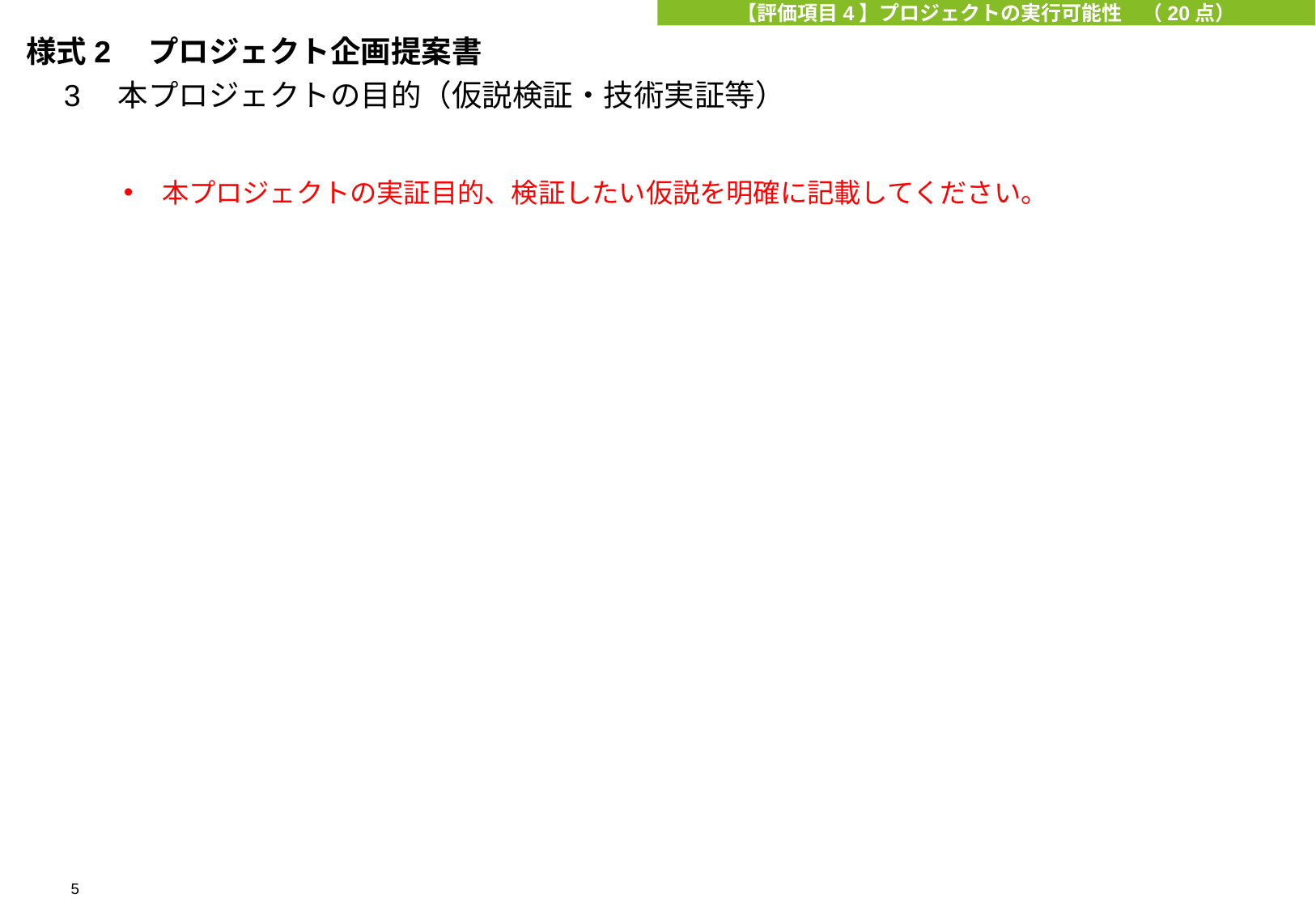

【評価項目4】プロジェクトの実行可能性　（20点）
様式2　プロジェクト企画提案書
　3　本プロジェクトの目的（仮説検証・技術実証等）
本プロジェクトの実証目的、検証したい仮説を明確に記載してください。
5